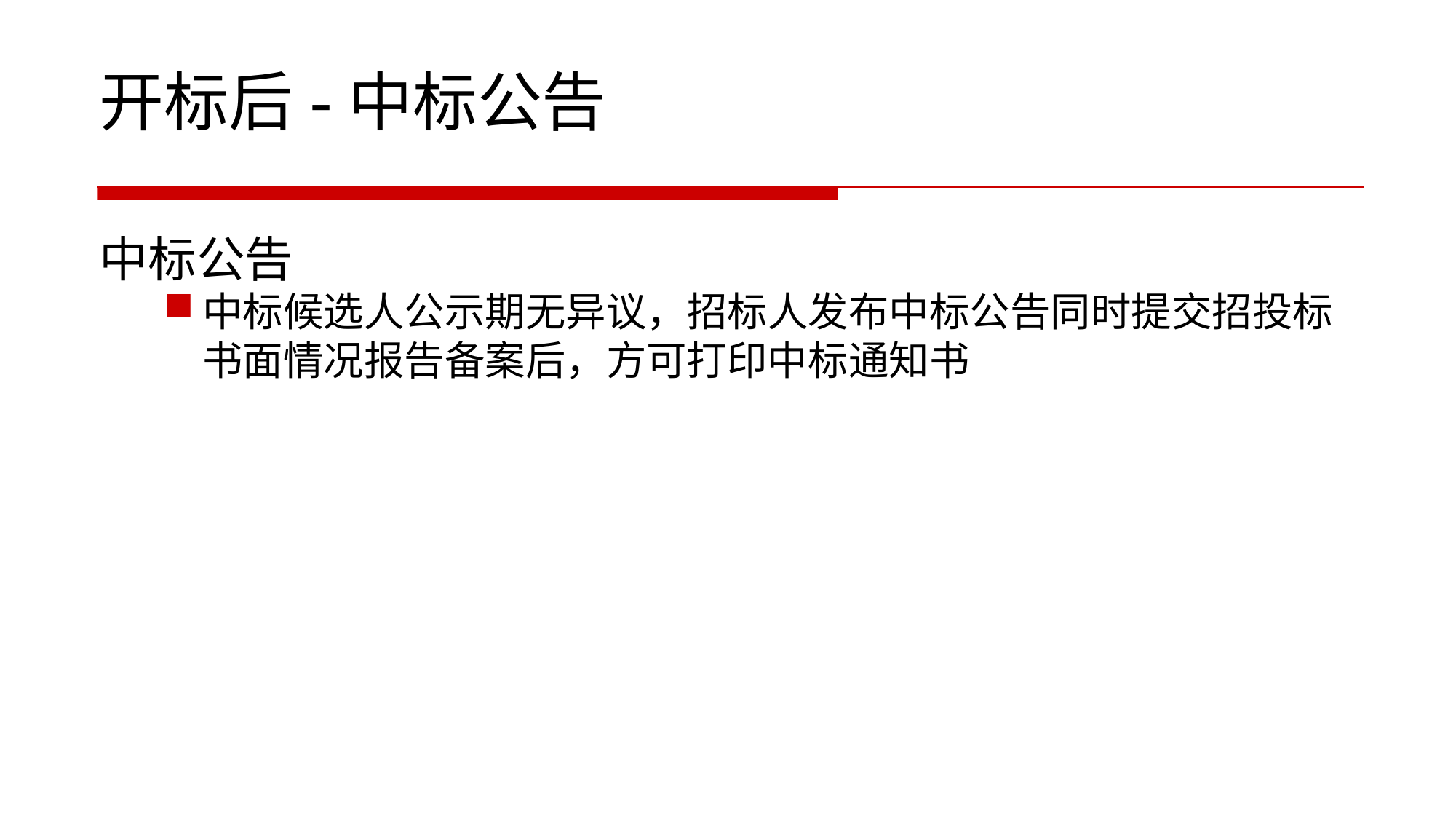

开标后-中标公告
中标公告
中标候选人公示期无异议，招标人发布中标公告同时提交招投标书面情况报告备案后，方可打印中标通知书